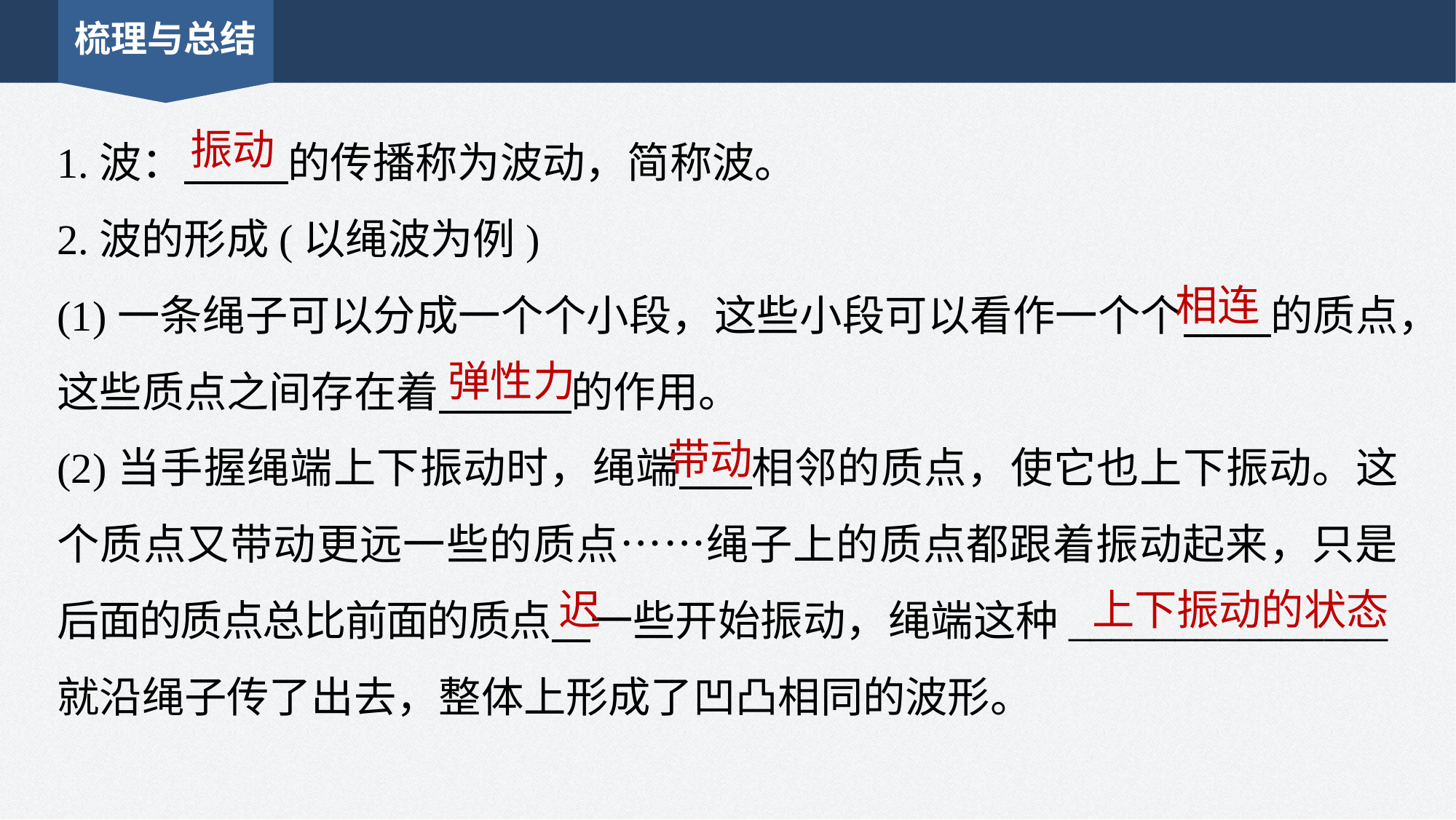

梳理与总结
1.波：           的传播称为波动，简称波。
2.波的形成(以绳波为例)
(1)一条绳子可以分成一个个小段，这些小段可以看作一个个         的质点，这些质点之间存在着              的作用。
(2)当手握绳端上下振动时，绳端       相邻的质点，使它也上下振动。这个质点又带动更远一些的质点……绳子上的质点都跟着振动起来，只是后面的质点总比前面的质点    一些开始振动，绳端这种_______________就沿绳子传了出去，整体上形成了凹凸相同的波形。
振动
相连
弹性力
带动
上下振动的状态
迟